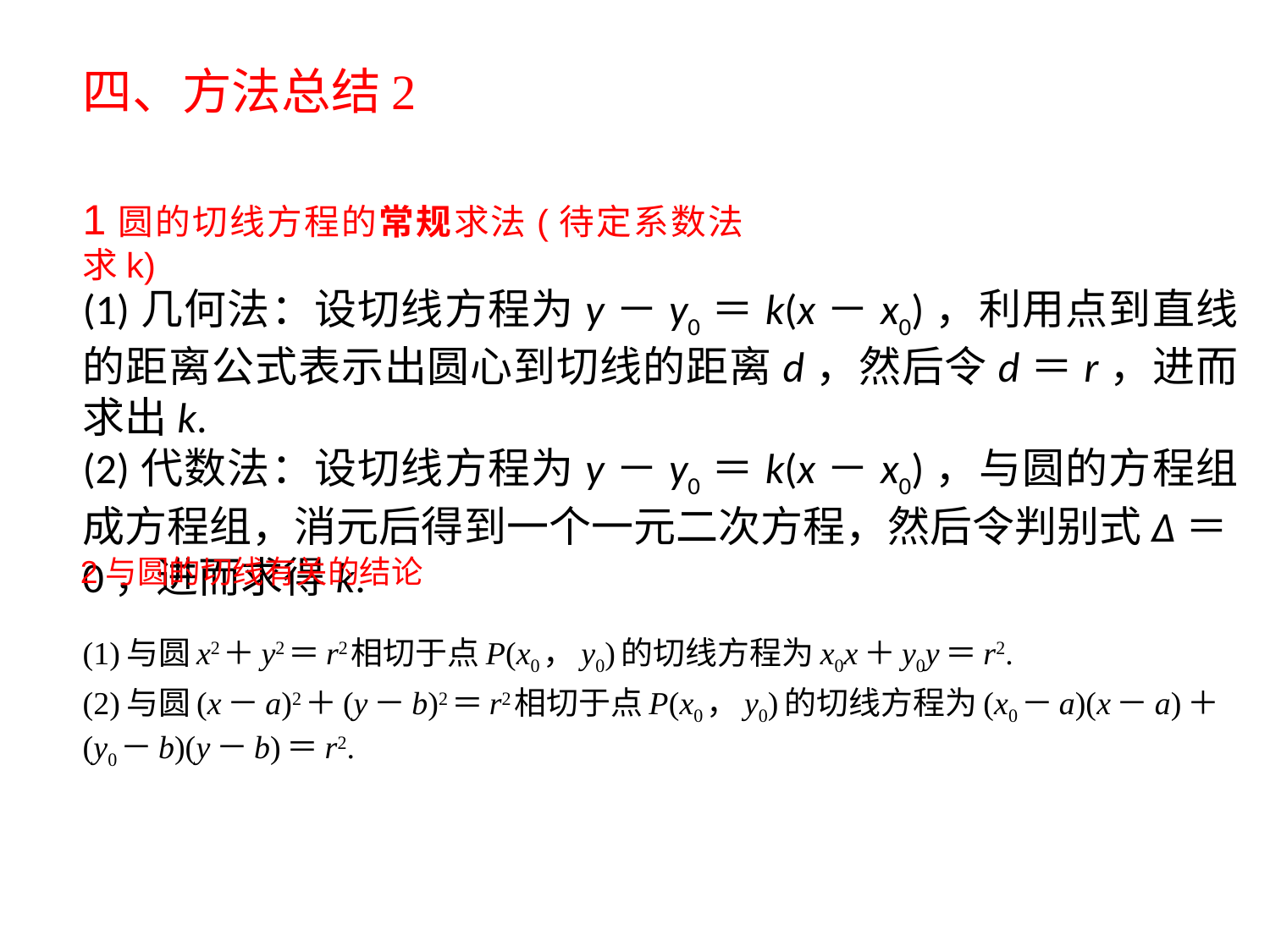

# 四、方法总结2
1圆的切线方程的常规求法(待定系数法求k)
(1)几何法：设切线方程为y－y0＝k(x－x0)，利用点到直线的距离公式表示出圆心到切线的距离d，然后令d＝r，进而求出k.
(2)代数法：设切线方程为y－y0＝k(x－x0)，与圆的方程组成方程组，消元后得到一个一元二次方程，然后令判别式Δ＝0，进而求得k.
2与圆的切线有关的结论
(1)与圆x2＋y2＝r2相切于点P(x0，y0)的切线方程为x0x＋y0y＝r2.
(2)与圆(x－a)2＋(y－b)2＝r2相切于点P(x0，y0)的切线方程为(x0－a)(x－a)＋(y0－b)(y－b)＝r2.